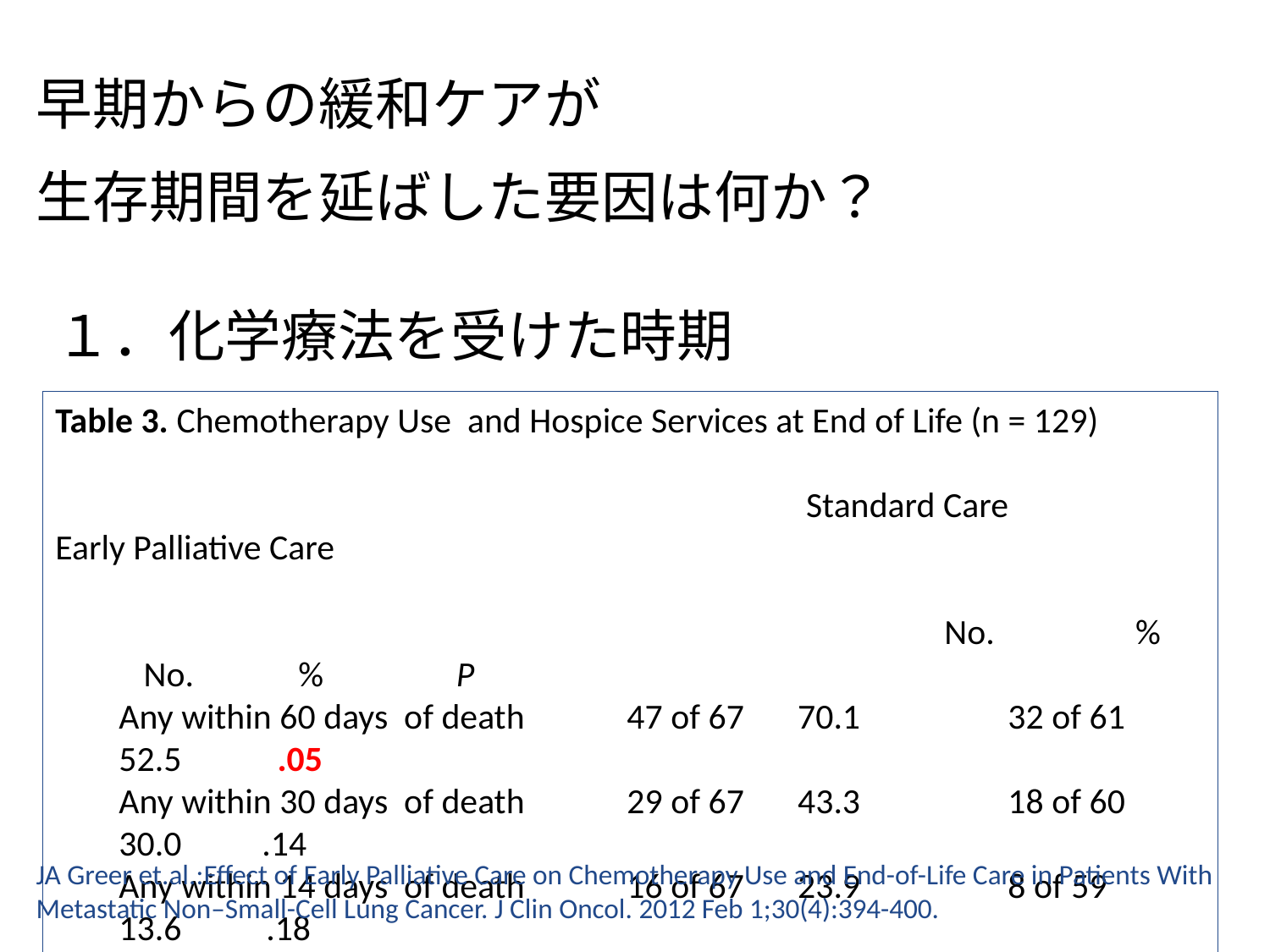

早期からの緩和ケアが
生存期間を延ばした要因は何か？
１．化学療法を受けた時期
Table 3. Chemotherapy Use  and Hospice Services at End of Life (n = 129)

　　　　　　　　　　　　　　　　　　　　　Standard Care         　 　Early Palliative Care

　　　　　　　　　　　　　　　			No.           　%                 No.             %        　  P
Any within 60 days  of death	47 of 67	　70.1		32 of 61	　52.5 　　.05
Any within 30 days  of death	29 of 67	　43.3		18 of 60	　30.0	  .14
Any within 14 days  of death	16 of 67	　23.9		8 of 59	　13.6    　.18

        Days between last  dose and death for final chemotherapy regimen
JA Greer et.al.:Effect of Early Palliative Care on Chemotherapy Use and End-of-Life Care in Patients With Metastatic Non–Small-Cell Lung Cancer. J Clin Oncol. 2012 Feb 1;30(4):394-400.